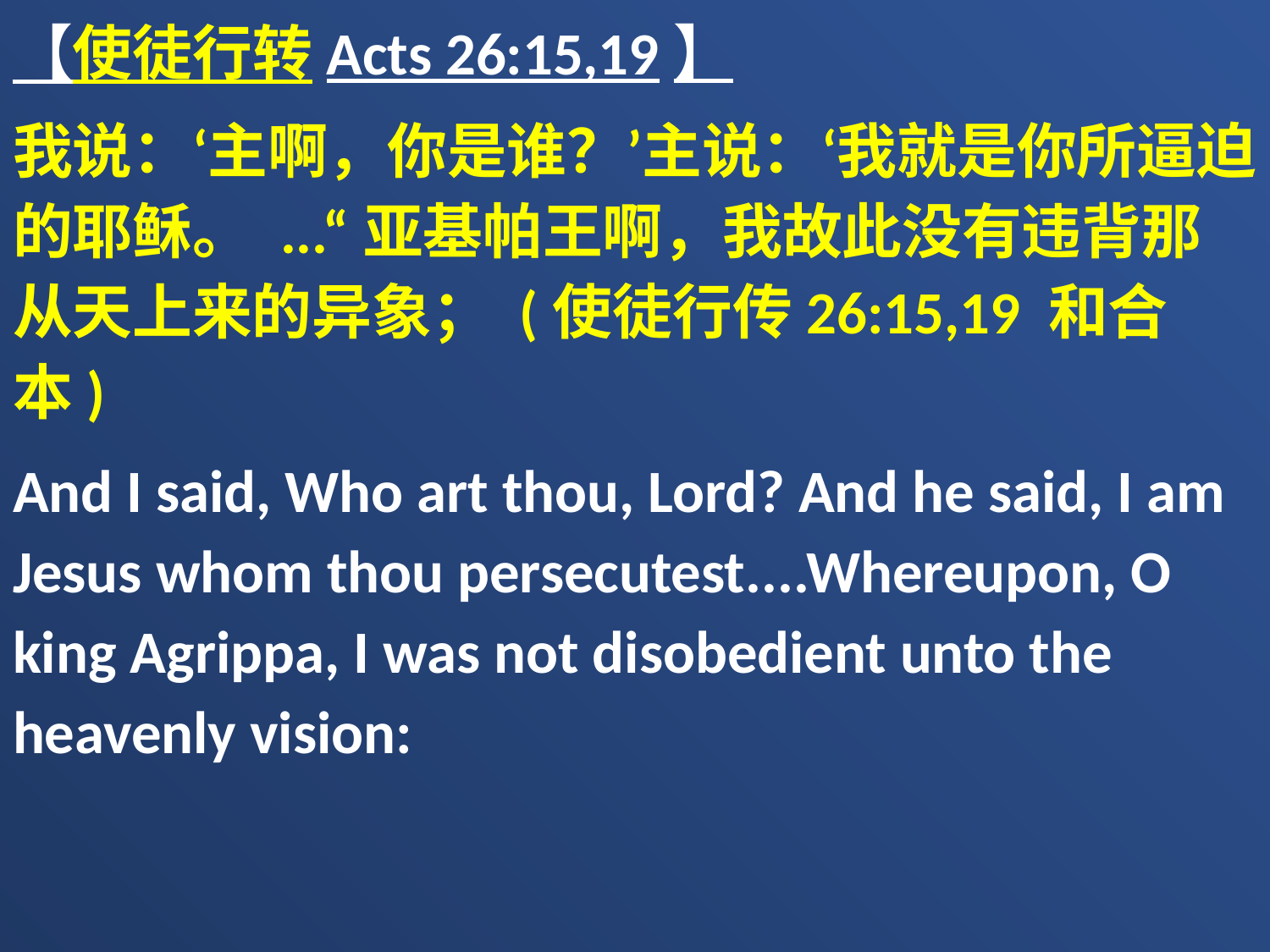

【使徒行转Acts 26:15,19】
我说：‘主啊，你是谁？’主说：‘我就是你所逼迫的耶稣。 ...“亚基帕王啊，我故此没有违背那从天上来的异象； (使徒行传26:15,19 和合本)
And I said, Who art thou, Lord? And he said, I am Jesus whom thou persecutest....Whereupon, O king Agrippa, I was not disobedient unto the heavenly vision: